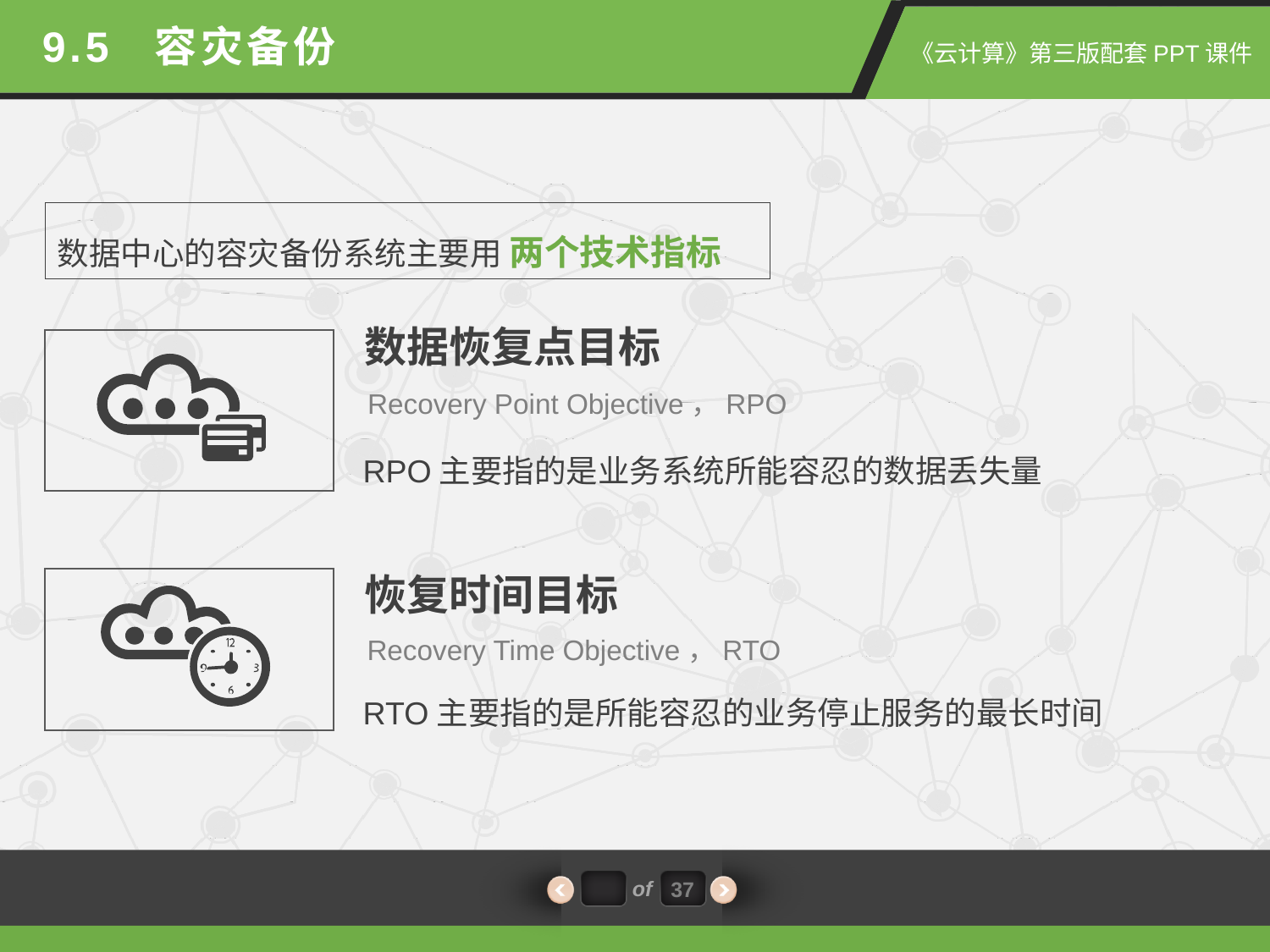

9.5  容灾备份
数据中心的容灾备份系统主要用 两个技术指标
数据恢复点目标

Recovery Point Objective，RPO
RPO主要指的是业务系统所能容忍的数据丢失量
恢复时间目标

Recovery Time Objective，RTO
RTO主要指的是所能容忍的业务停止服务的最长时间
22